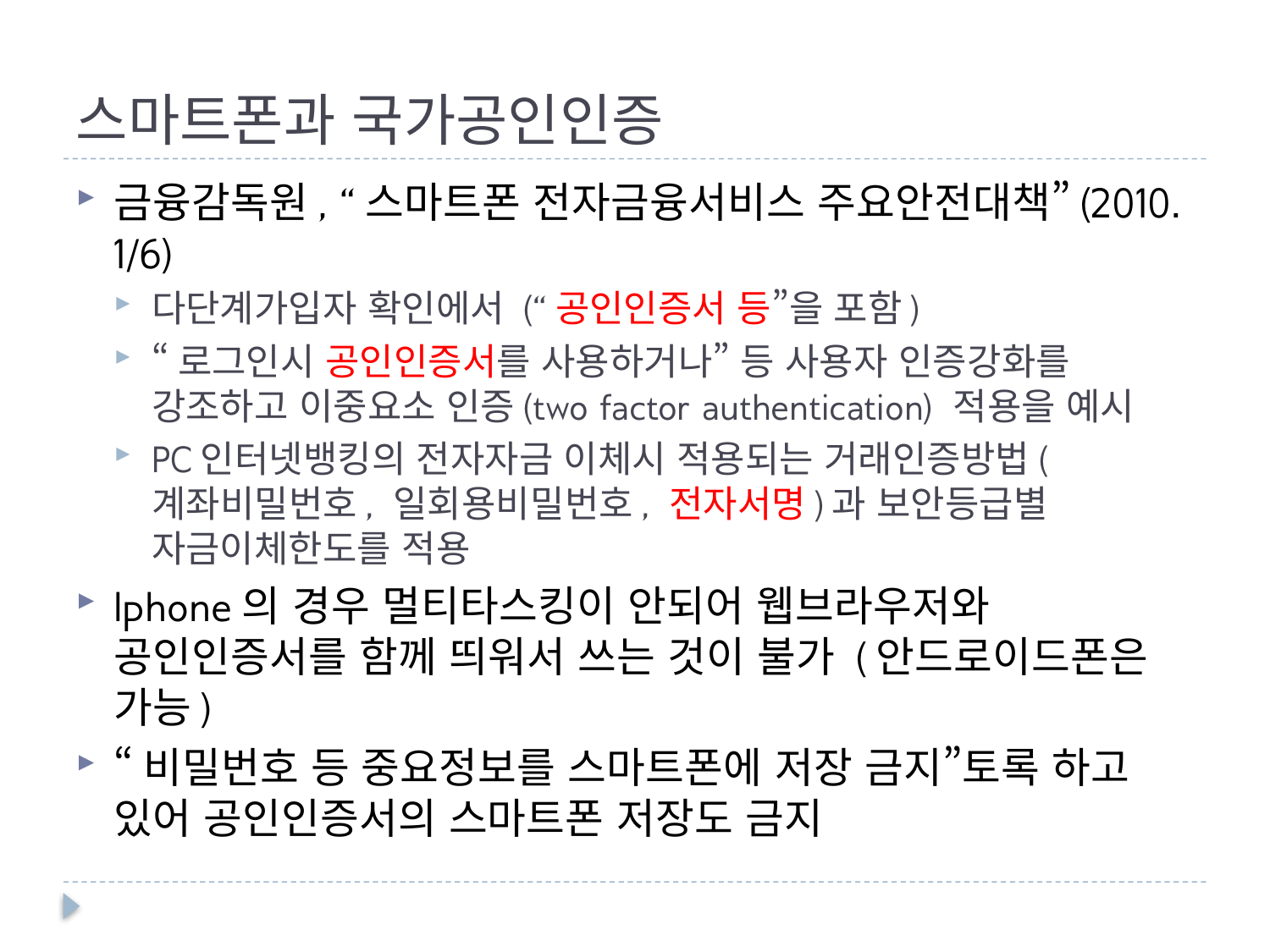

# 스마트폰과 국가공인인증
금융감독원, “스마트폰 전자금융서비스 주요안전대책”(2010. 1/6)
다단계가입자 확인에서 (“공인인증서 등”을 포함)
“로그인시 공인인증서를 사용하거나” 등 사용자 인증강화를 강조하고 이중요소 인증(two factor authentication) 적용을 예시
PC인터넷뱅킹의 전자자금 이체시 적용되는 거래인증방법(계좌비밀번호, 일회용비밀번호, 전자서명)과 보안등급별 자금이체한도를 적용
Iphone의 경우 멀티타스킹이 안되어 웹브라우저와 공인인증서를 함께 띄워서 쓰는 것이 불가 (안드로이드폰은 가능)
“비밀번호 등 중요정보를 스마트폰에 저장 금지”토록 하고 있어 공인인증서의 스마트폰 저장도 금지